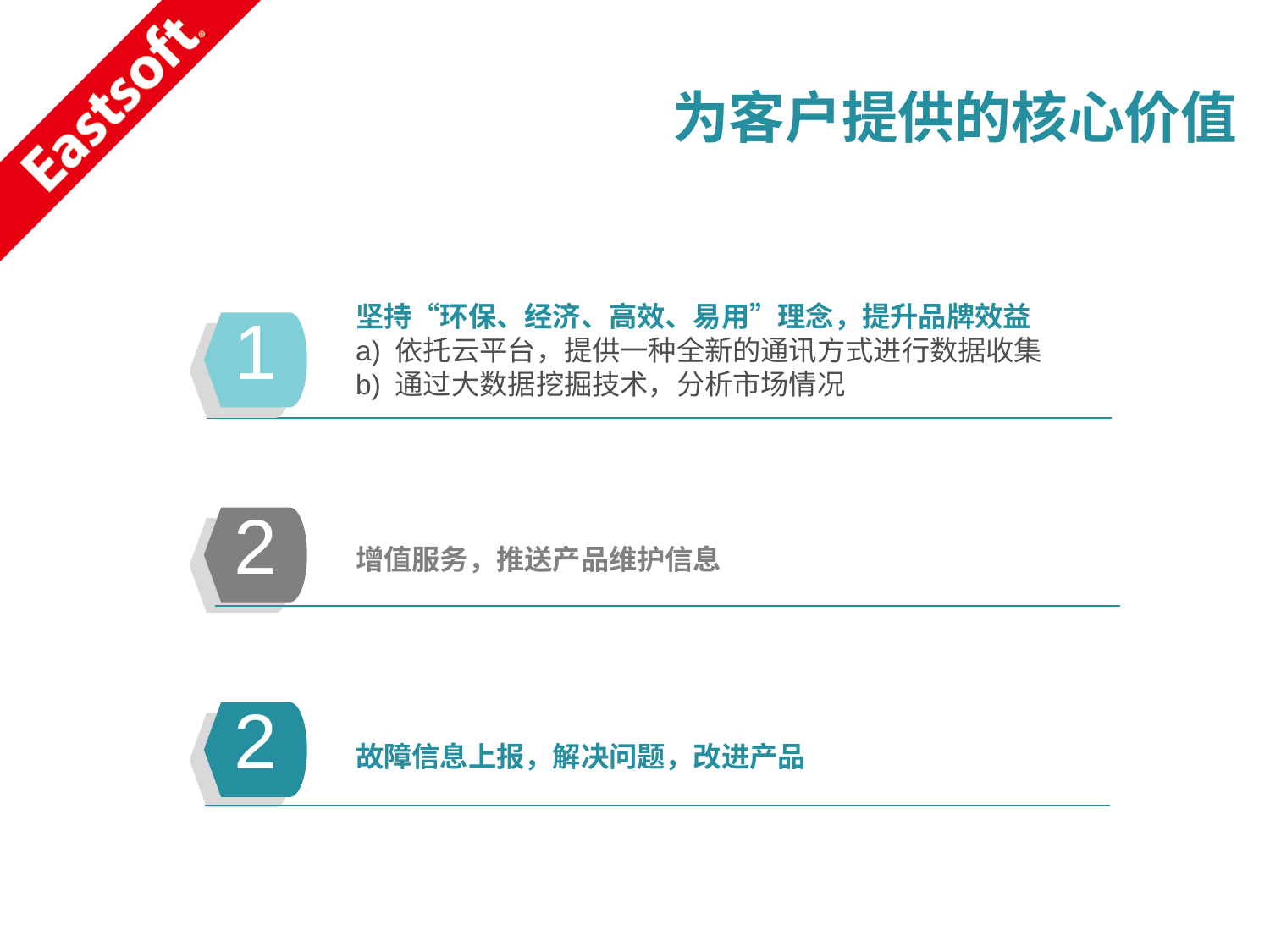

为客户提供的核心价值
坚持“环保、经济、高效、易用”理念，提升品牌效益
a) 依托云平台，提供一种全新的通讯方式进行数据收集
b) 通过大数据挖掘技术，分析市场情况
1

2

增值服务，推送产品维护信息
2

故障信息上报，解决问题，改进产品